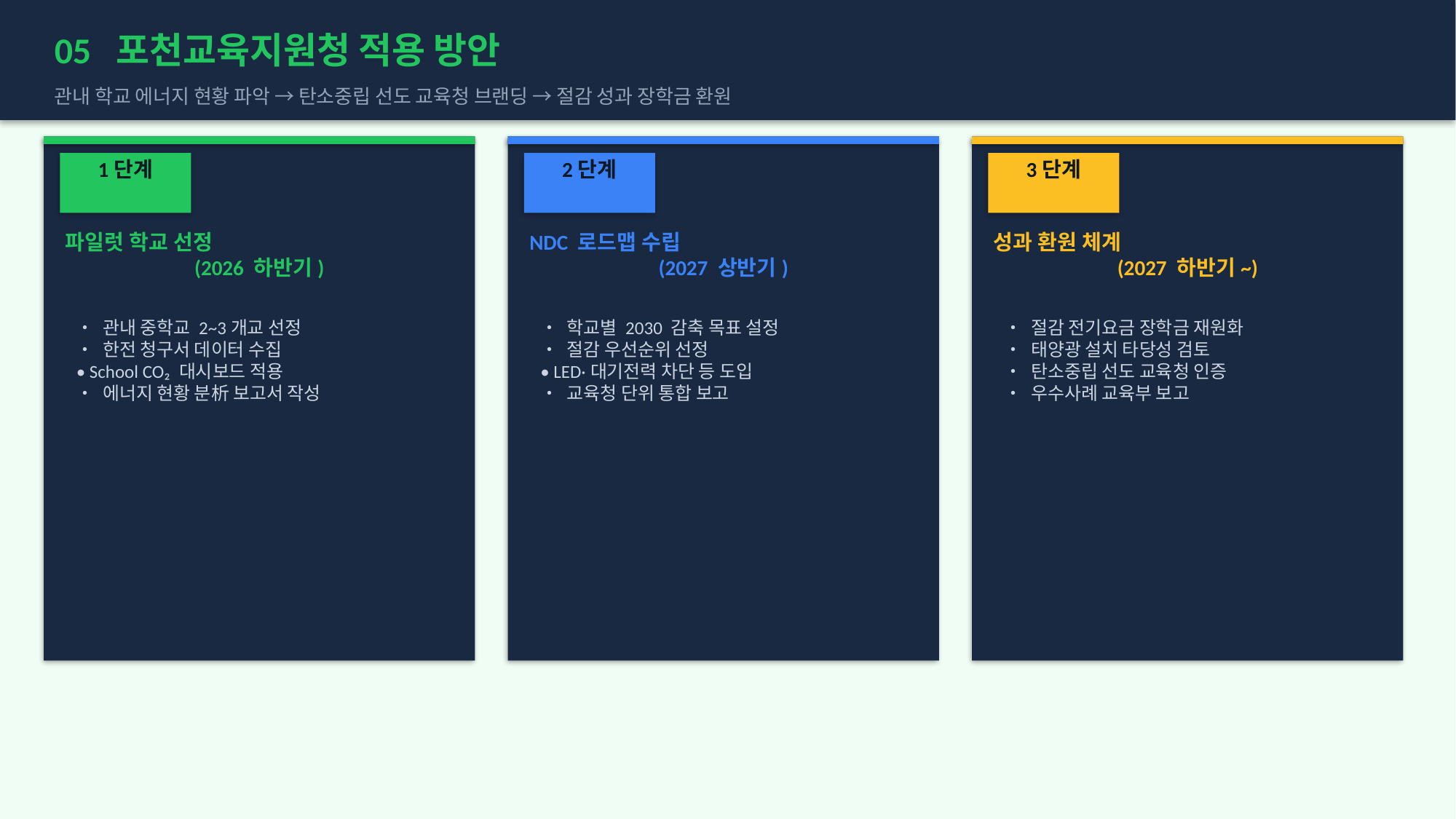

05  포천교육지원청 적용 방안
관내 학교 에너지 현황 파악 → 탄소중립 선도 교육청 브랜딩 → 절감 성과 장학금 환원

1단계
2단계
3단계

파일럿 학교 선정
(2026 하반기)
NDC 로드맵 수립
(2027 상반기)
성과 환원 체계
(2027 하반기~)
• 관내 중학교 2~3개교 선정
• 한전 청구서 데이터 수집
• School CO₂ 대시보드 적용
• 에너지 현황 분析 보고서 작성
• 학교별 2030 감축 목표 설정
• 절감 우선순위 선정
• LED·대기전력 차단 등 도입
• 교육청 단위 통합 보고
• 절감 전기요금 장학금 재원화
• 태양광 설치 타당성 검토
• 탄소중립 선도 교육청 인증
• 우수사례 교육부 보고